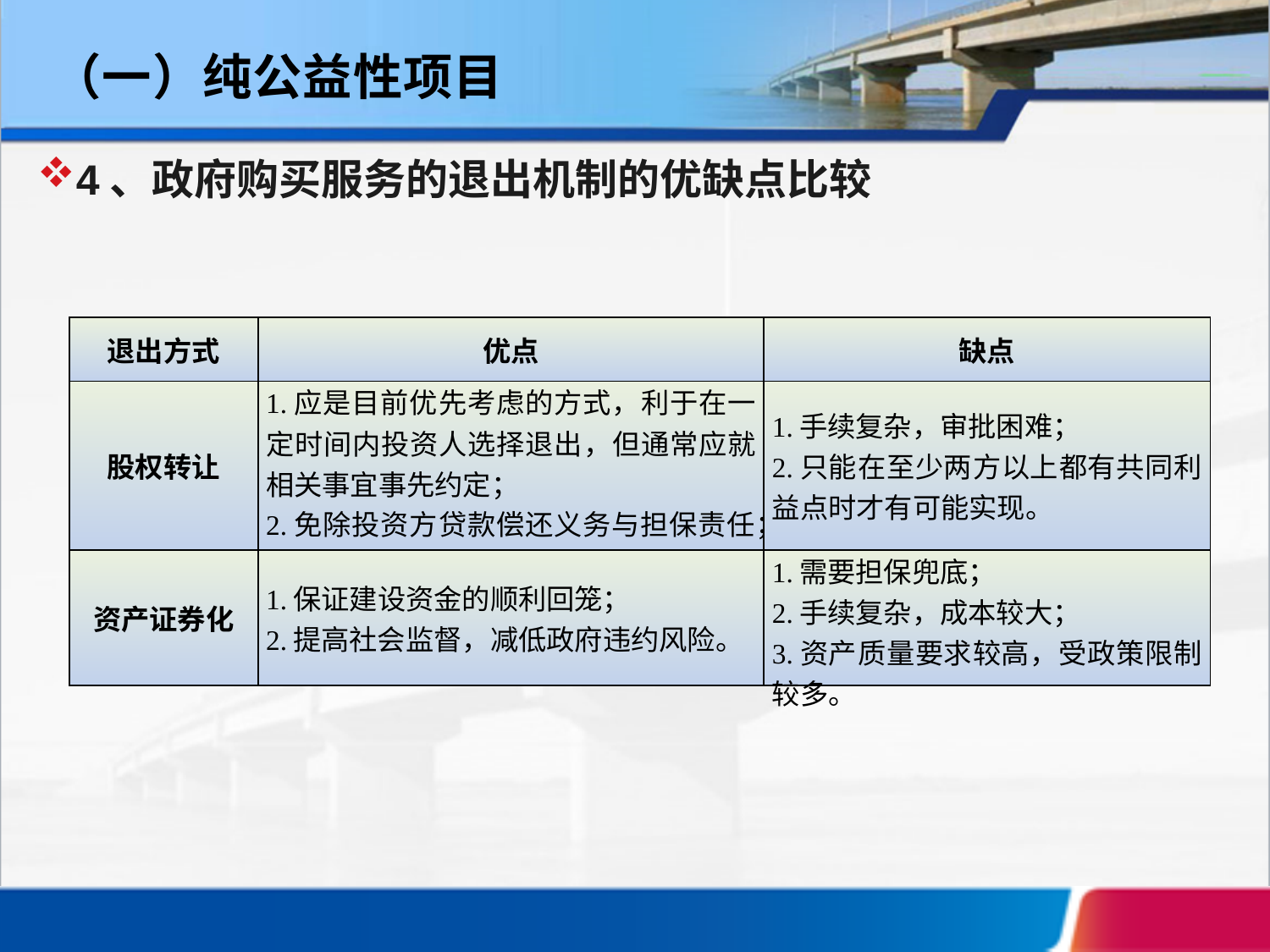

（一）纯公益性项目
4、政府购买服务的退出机制的优缺点比较
| 退出方式 | 优点 | 缺点 |
| --- | --- | --- |
| 股权转让 | 1.应是目前优先考虑的方式，利于在一定时间内投资人选择退出，但通常应就相关事宜事先约定； 2.免除投资方贷款偿还义务与担保责任； 3.降低资产负债率。 | 1.手续复杂，审批困难； 2.只能在至少两方以上都有共同利益点时才有可能实现。 |
| 资产证券化 | 1.保证建设资金的顺利回笼； 2.提高社会监督，减低政府违约风险。 | 1.需要担保兜底； 2.手续复杂，成本较大； 3.资产质量要求较高，受政策限制较多。 |